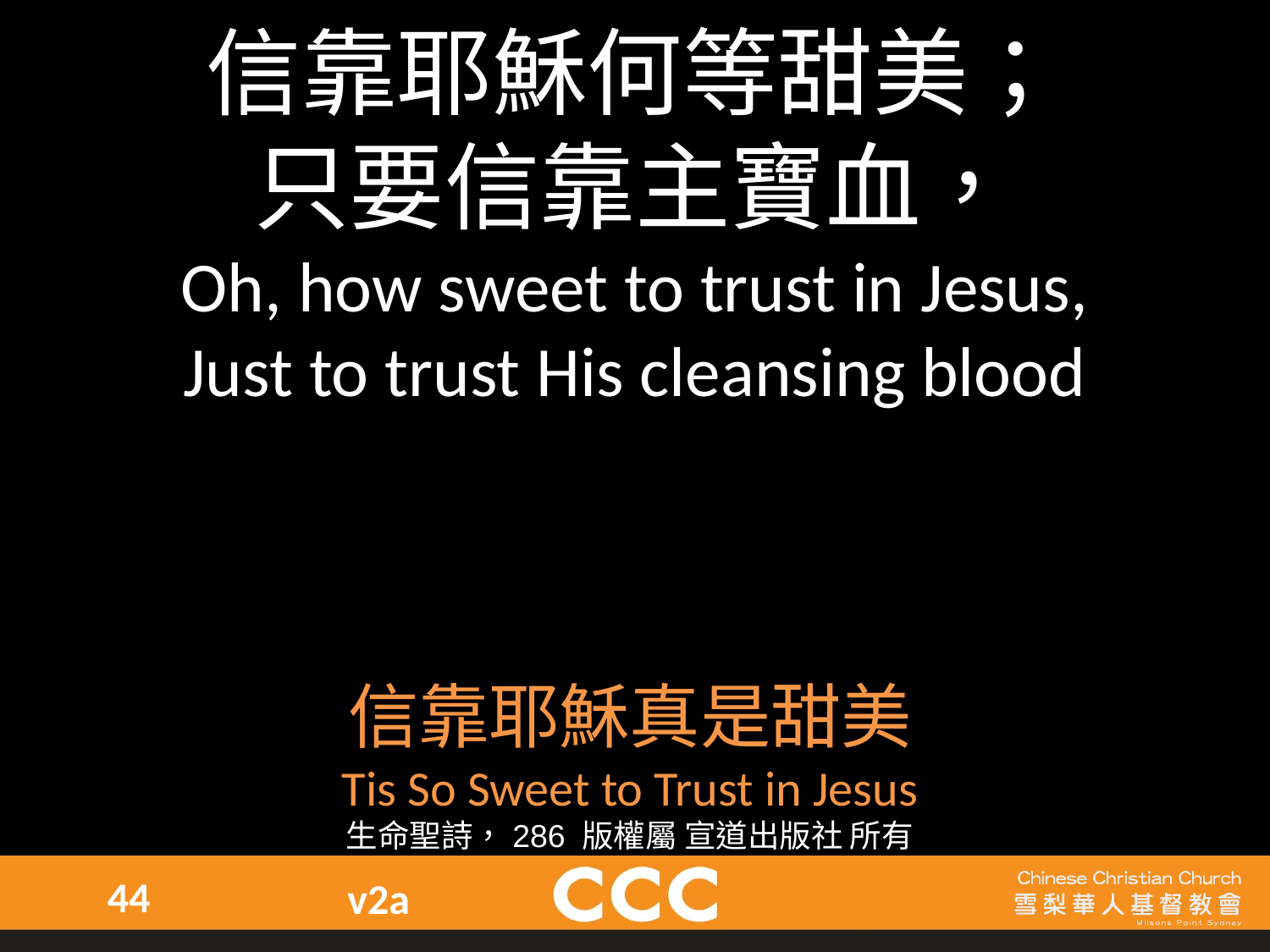

信靠耶穌何等甜美；
只要信靠主寶血，
Oh, how sweet to trust in Jesus,
Just to trust His cleansing blood
信靠耶穌真是甜美
Tis So Sweet to Trust in Jesus
生命聖詩，286 版權屬 宣道出版社 所有
44
v2a